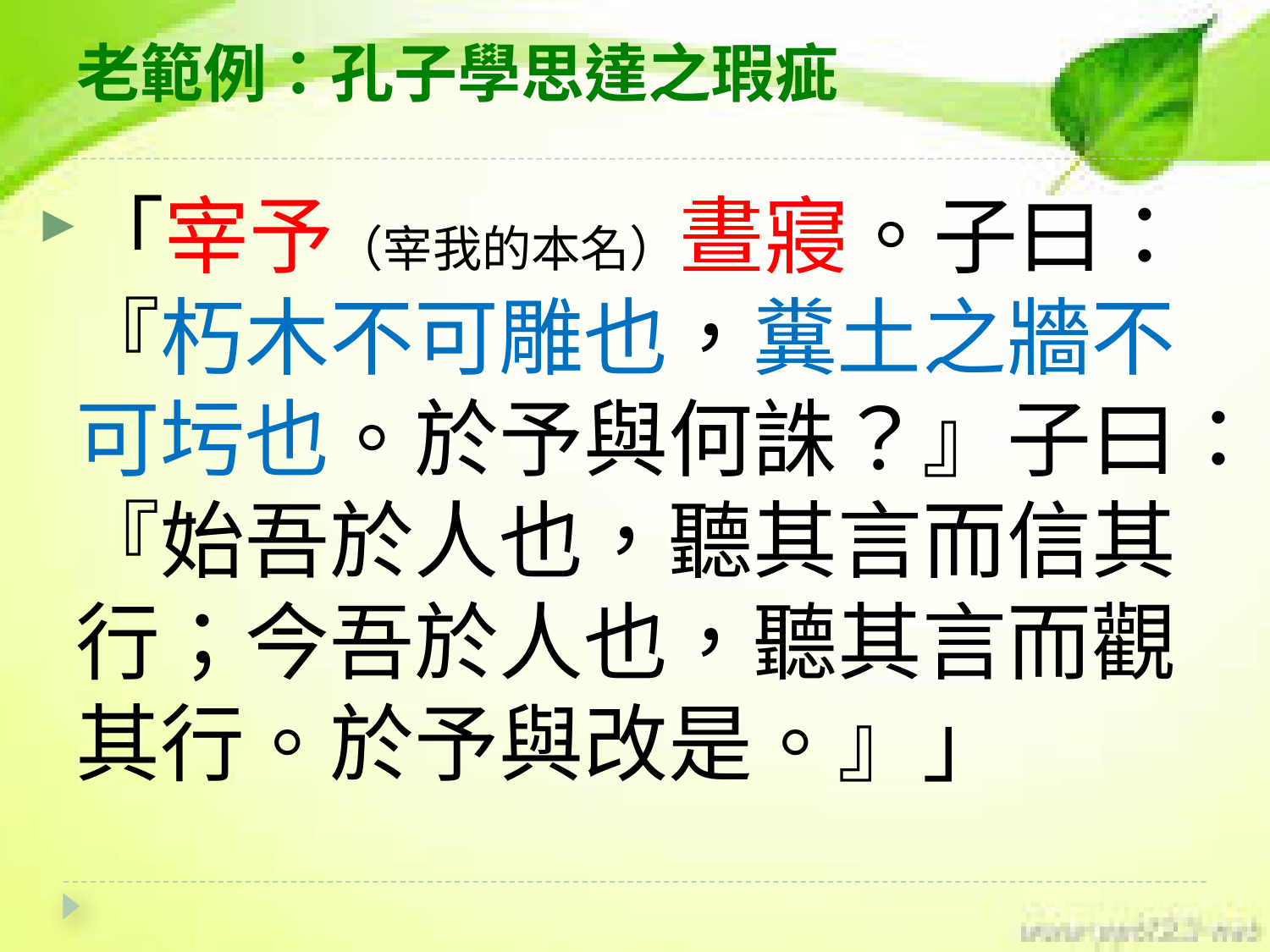

# 老範例：孔子學思達之瑕疵
「宰予（宰我的本名）晝寢。子曰：『朽木不可雕也，糞土之牆不可圬也。於予與何誅？』子曰：『始吾於人也，聽其言而信其行；今吾於人也，聽其言而觀其行。於予與改是。』」